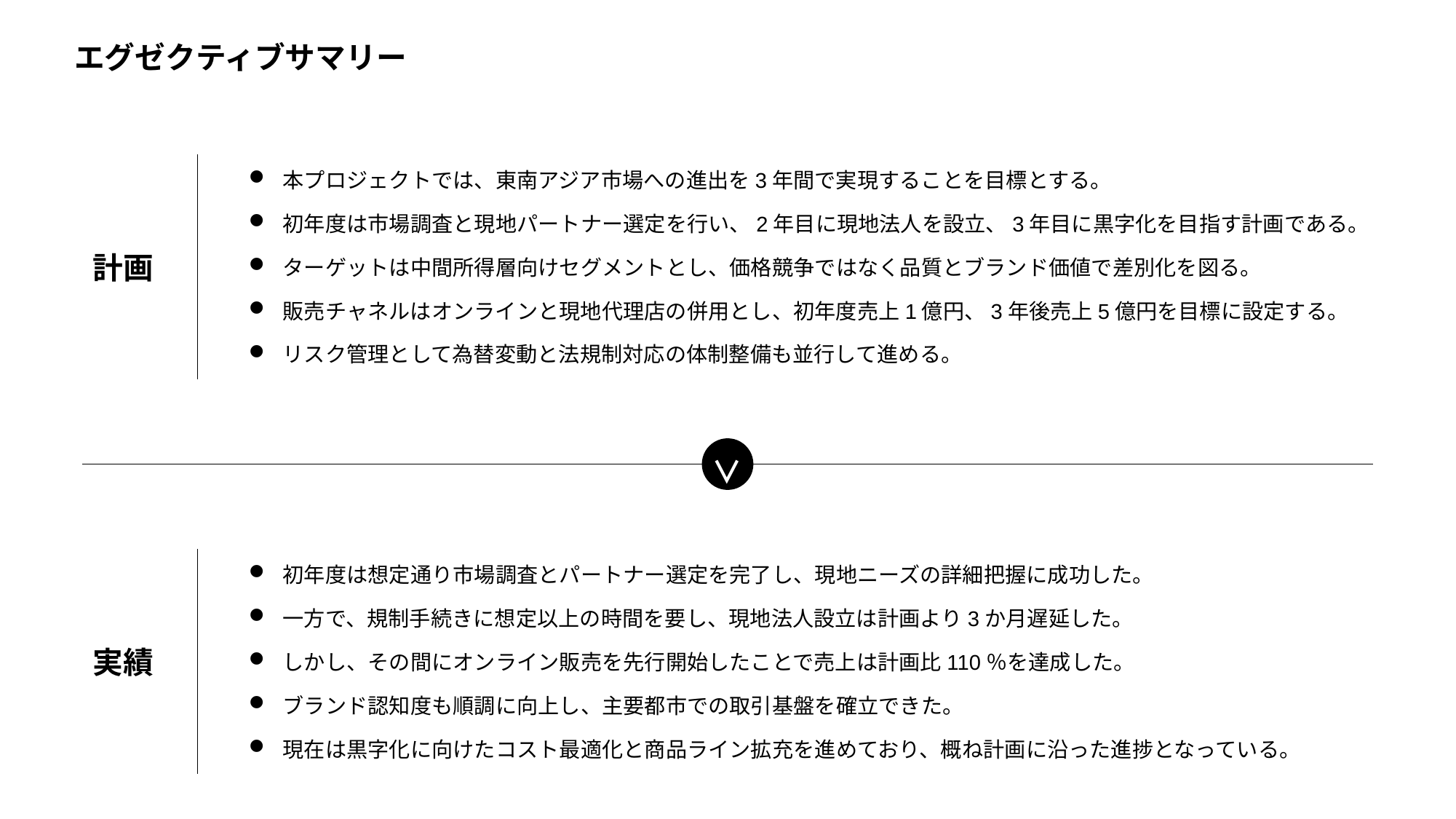

エグゼクティブサマリー
計画
本プロジェクトでは、東南アジア市場への進出を3年間で実現することを目標とする。
初年度は市場調査と現地パートナー選定を行い、2年目に現地法人を設立、3年目に黒字化を目指す計画である。
ターゲットは中間所得層向けセグメントとし、価格競争ではなく品質とブランド価値で差別化を図る。
販売チャネルはオンラインと現地代理店の併用とし、初年度売上1億円、3年後売上5億円を目標に設定する。
リスク管理として為替変動と法規制対応の体制整備も並行して進める。
＞
実績
初年度は想定通り市場調査とパートナー選定を完了し、現地ニーズの詳細把握に成功した。
一方で、規制手続きに想定以上の時間を要し、現地法人設立は計画より3か月遅延した。
しかし、その間にオンライン販売を先行開始したことで売上は計画比110％を達成した。
ブランド認知度も順調に向上し、主要都市での取引基盤を確立できた。
現在は黒字化に向けたコスト最適化と商品ライン拡充を進めており、概ね計画に沿った進捗となっている。